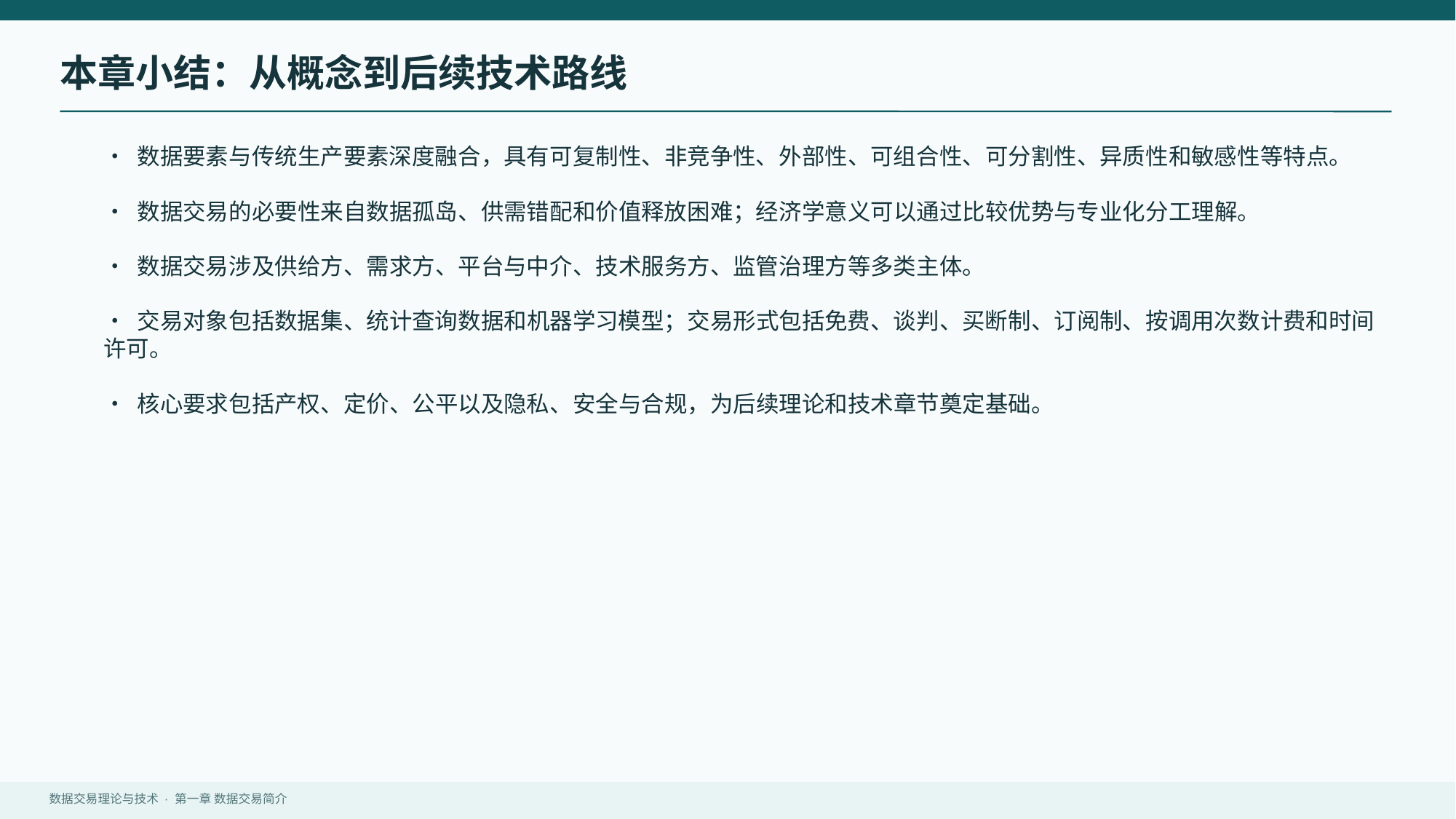

本章小结：从概念到后续技术路线

• 数据要素与传统生产要素深度融合，具有可复制性、非竞争性、外部性、可组合性、可分割性、异质性和敏感性等特点。

• 数据交易的必要性来自数据孤岛、供需错配和价值释放困难；经济学意义可以通过比较优势与专业化分工理解。

• 数据交易涉及供给方、需求方、平台与中介、技术服务方、监管治理方等多类主体。

• 交易对象包括数据集、统计查询数据和机器学习模型；交易形式包括免费、谈判、买断制、订阅制、按调用次数计费和时间许可。

• 核心要求包括产权、定价、公平以及隐私、安全与合规，为后续理论和技术章节奠定基础。
68